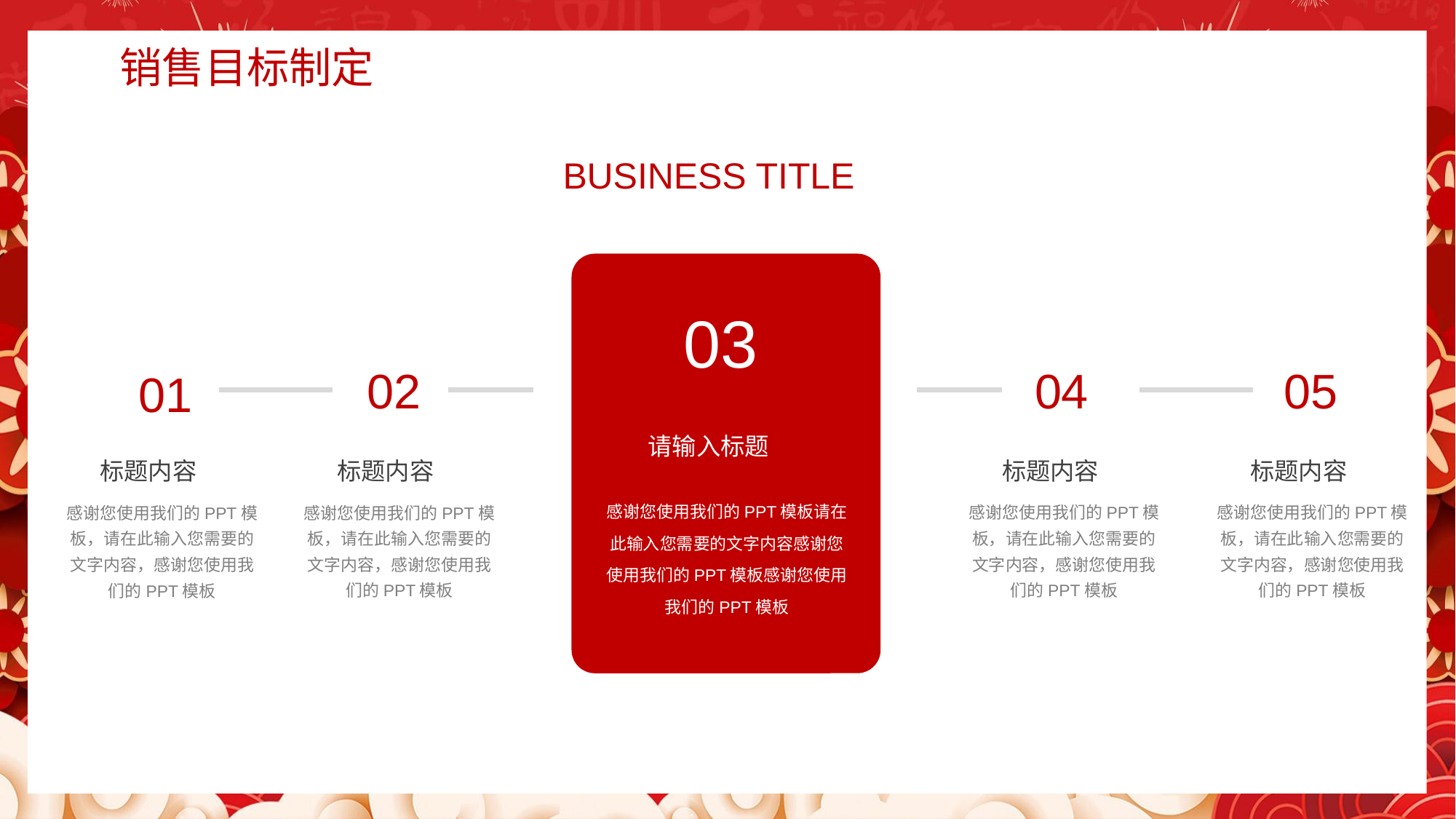

销售目标制定
BUSINESS TITLE

03
02
04
05
01
请输入标题
标题内容
标题内容
标题内容
标题内容
感谢您使用我们的PPT模板请在此输入您需要的文字内容感谢您使用我们的PPT模板感谢您使用我们的PPT模板
感谢您使用我们的PPT模板，请在此输入您需要的文字内容，感谢您使用我们的PPT模板
感谢您使用我们的PPT模板，请在此输入您需要的文字内容，感谢您使用我们的PPT模板
感谢您使用我们的PPT模板，请在此输入您需要的文字内容，感谢您使用我们的PPT模板
感谢您使用我们的PPT模板，请在此输入您需要的文字内容，感谢您使用我们的PPT模板